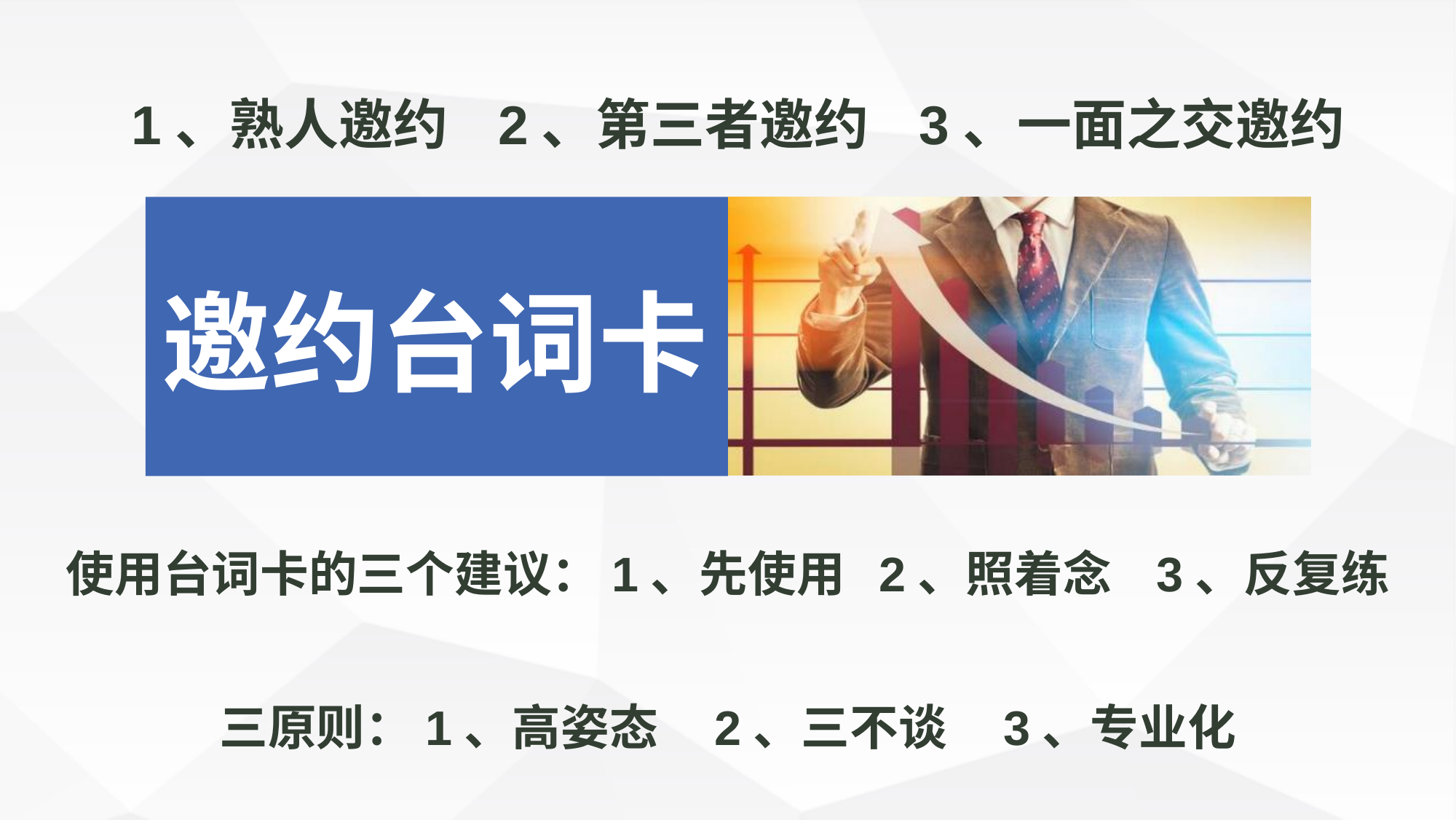

1、熟人邀约   2、第三者邀约   3、一面之交邀约

邀约台词卡
使用台词卡的三个建议：1、先使用  2、照着念   3、反复练
三原则：1、高姿态    2、三不谈    3、专业化